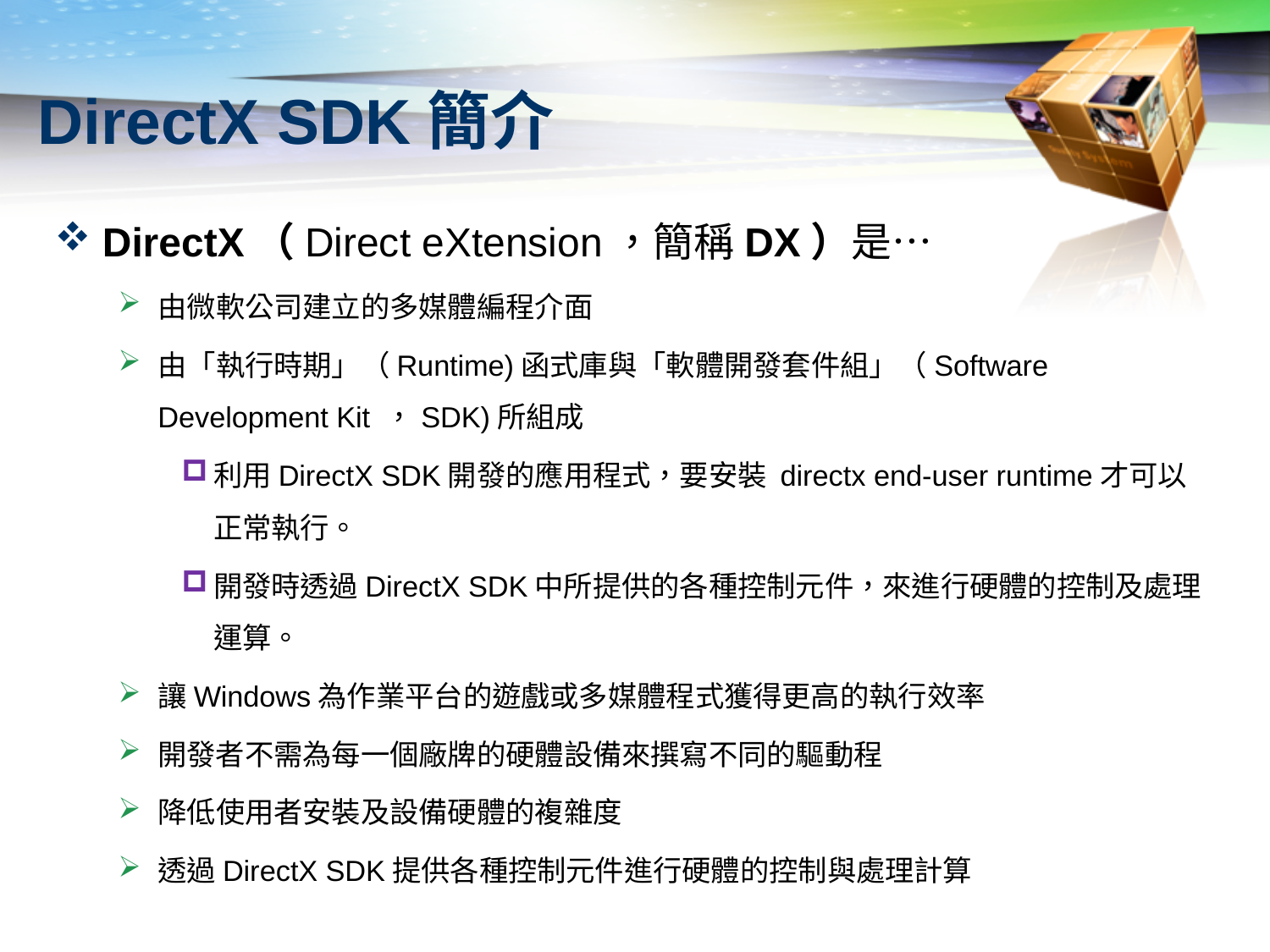

# DirectX SDK簡介
DirectX（Direct eXtension，簡稱DX）是…
由微軟公司建立的多媒體編程介面
由「執行時期」（Runtime)函式庫與「軟體開發套件組」（Software Development Kit ，SDK)所組成
利用DirectX SDK開發的應用程式，要安裝 directx end-user runtime才可以正常執行。
開發時透過DirectX SDK中所提供的各種控制元件，來進行硬體的控制及處理運算。
讓Windows為作業平台的遊戲或多媒體程式獲得更高的執行效率
開發者不需為每一個廠牌的硬體設備來撰寫不同的驅動程
降低使用者安裝及設備硬體的複雜度
透過DirectX SDK提供各種控制元件進行硬體的控制與處理計算